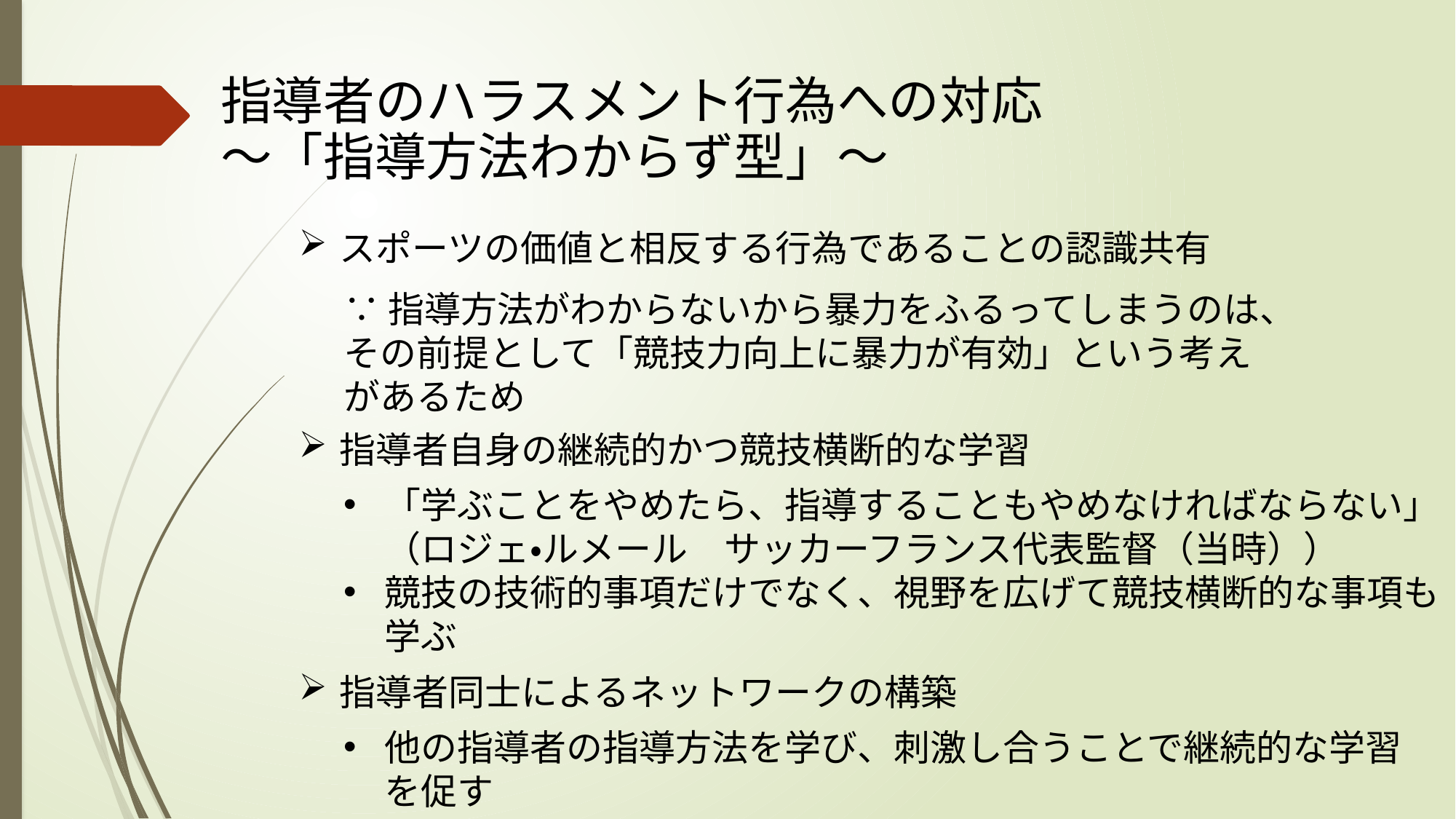

指導者のハラスメント行為への対応
～「指導方法わからず型」～
スポーツの価値と相反する行為であることの認識共有
∵指導方法がわからないから暴力をふるってしまうのは、その前提として「競技力向上に暴力が有効」という考えがあるため
指導者自身の継続的かつ競技横断的な学習
「学ぶことをやめたら、指導することもやめなければならない」（ロジェ・ルメール　サッカーフランス代表監督（当時））
競技の技術的事項だけでなく、視野を広げて競技横断的な事項も学ぶ
指導者同士によるネットワークの構築
他の指導者の指導方法を学び、刺激し合うことで継続的な学習を促す